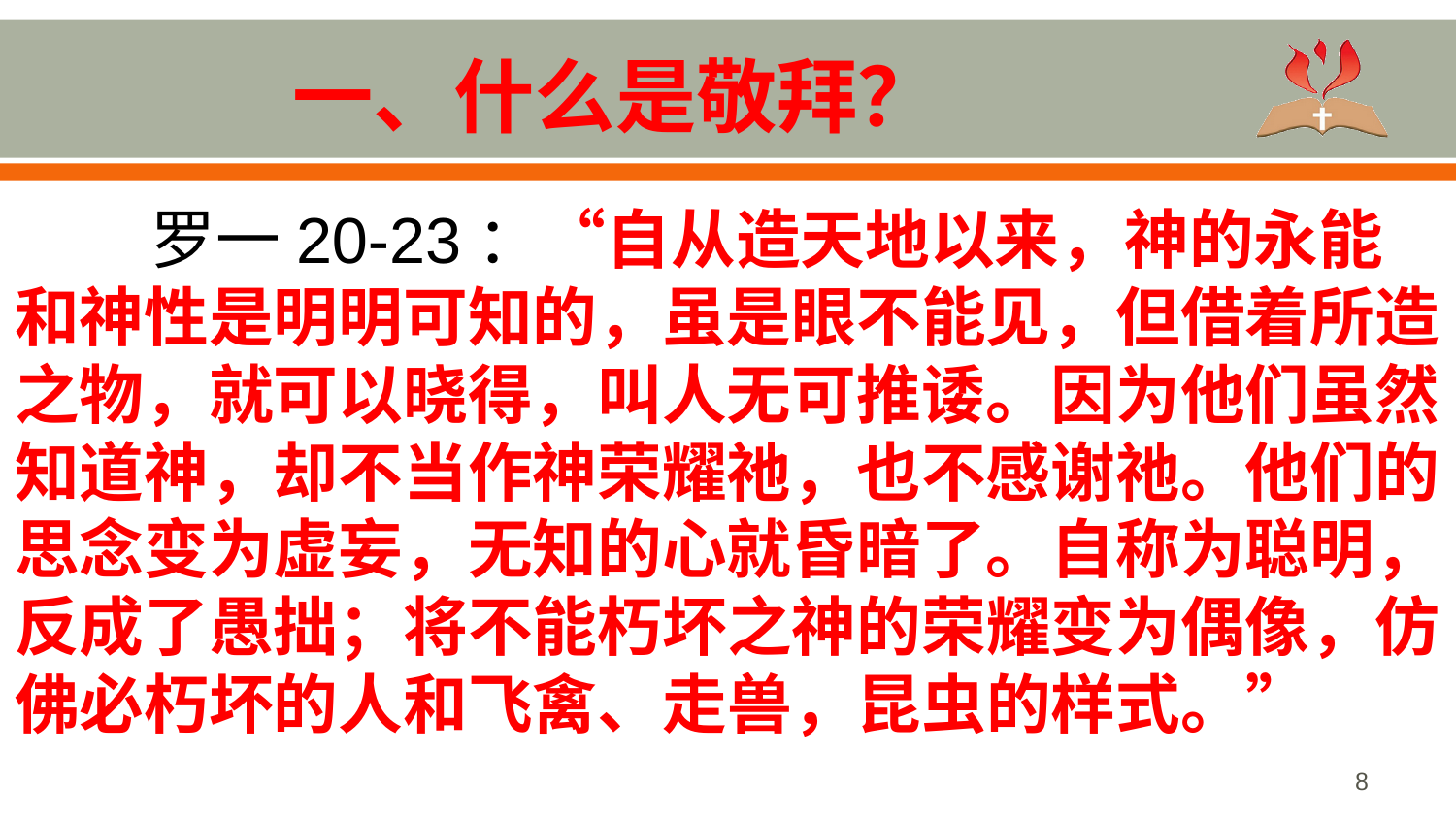

# 一、什么是敬拜？
罗一20-23：“自从造天地以来，神的永能和神性是明明可知的，虽是眼不能见，但借着所造之物，就可以晓得，叫人无可推诿。因为他们虽然知道神，却不当作神荣耀祂，也不感谢祂。他们的思念变为虚妄，无知的心就昏暗了。自称为聪明，反成了愚拙；将不能朽坏之神的荣耀变为偶像，仿佛必朽坏的人和飞禽、走兽，昆虫的样式。”

8